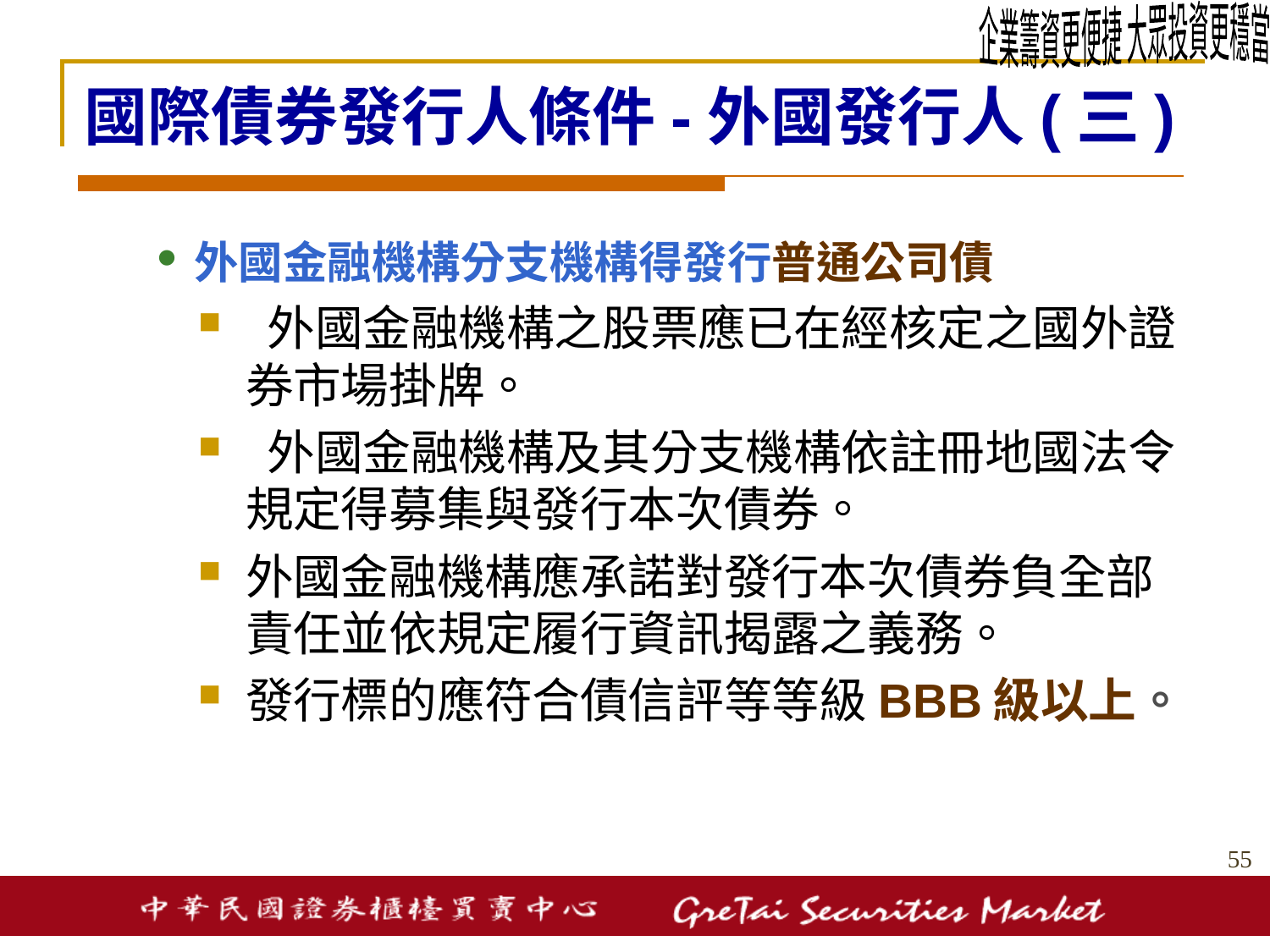

企業籌資更便捷 大眾投資更穩當
# 國際債券發行人條件-外國發行人(三)

外國金融機構分支機構得發行普通公司債
 外國金融機構之股票應已在經核定之國外證券市場掛牌。
 外國金融機構及其分支機構依註冊地國法令規定得募集與發行本次債券。
外國金融機構應承諾對發行本次債券負全部責任並依規定履行資訊揭露之義務。
發行標的應符合債信評等等級BBB級以上。

55